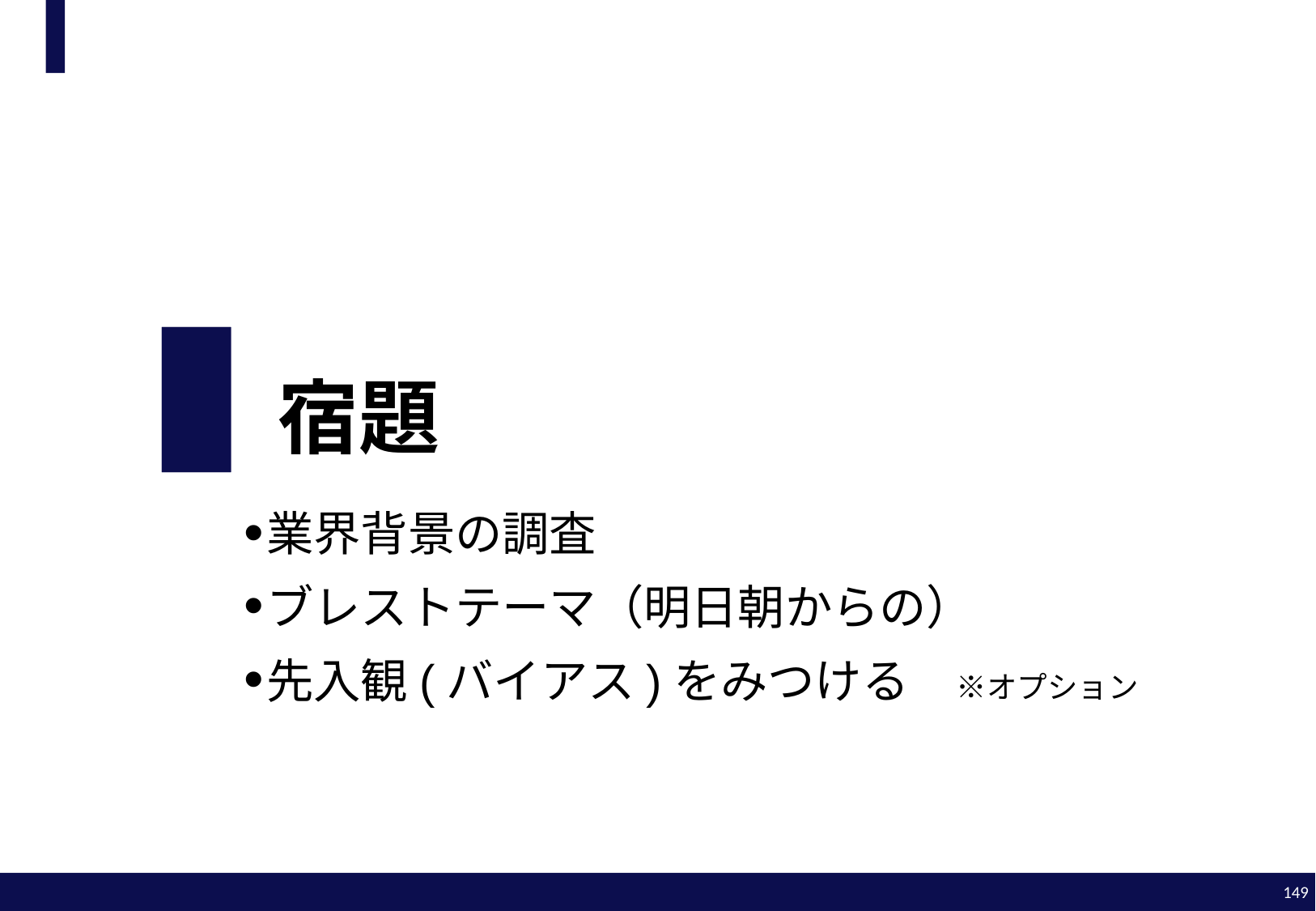

# 宿題
業界背景の調査
ブレストテーマ（明日朝からの）
先入観(バイアス)をみつける　※オプション